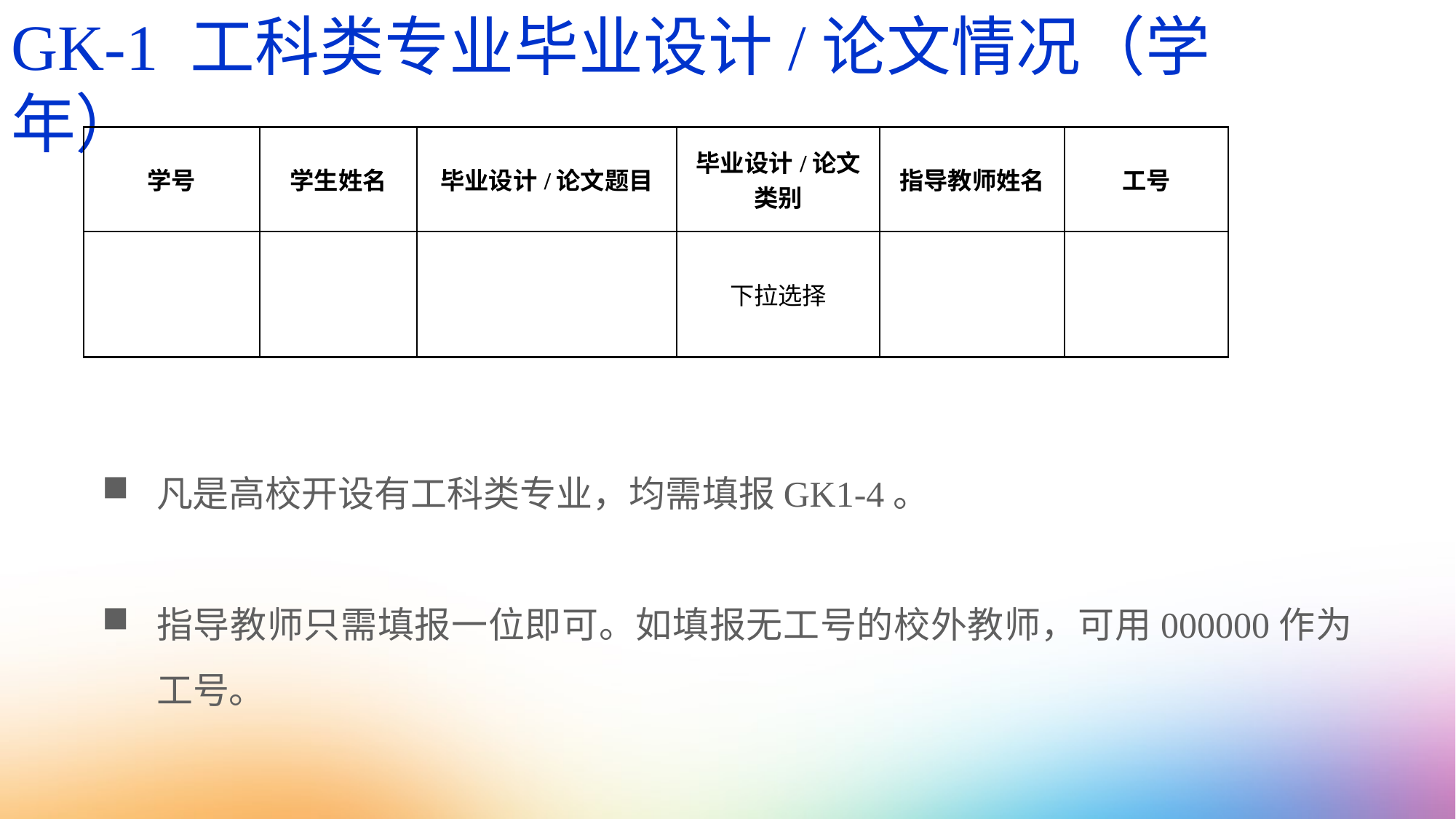

GK-1 工科类专业毕业设计/论文情况（学年）
| 学号 | 学生姓名 | 毕业设计/论文题目 | 毕业设计/论文类别 | 指导教师姓名 | 工号 |
| --- | --- | --- | --- | --- | --- |
|  |  |  | 下拉选择 |  |  |
凡是高校开设有工科类专业，均需填报GK1-4。

指导教师只需填报一位即可。如填报无工号的校外教师，可用000000作为工号。